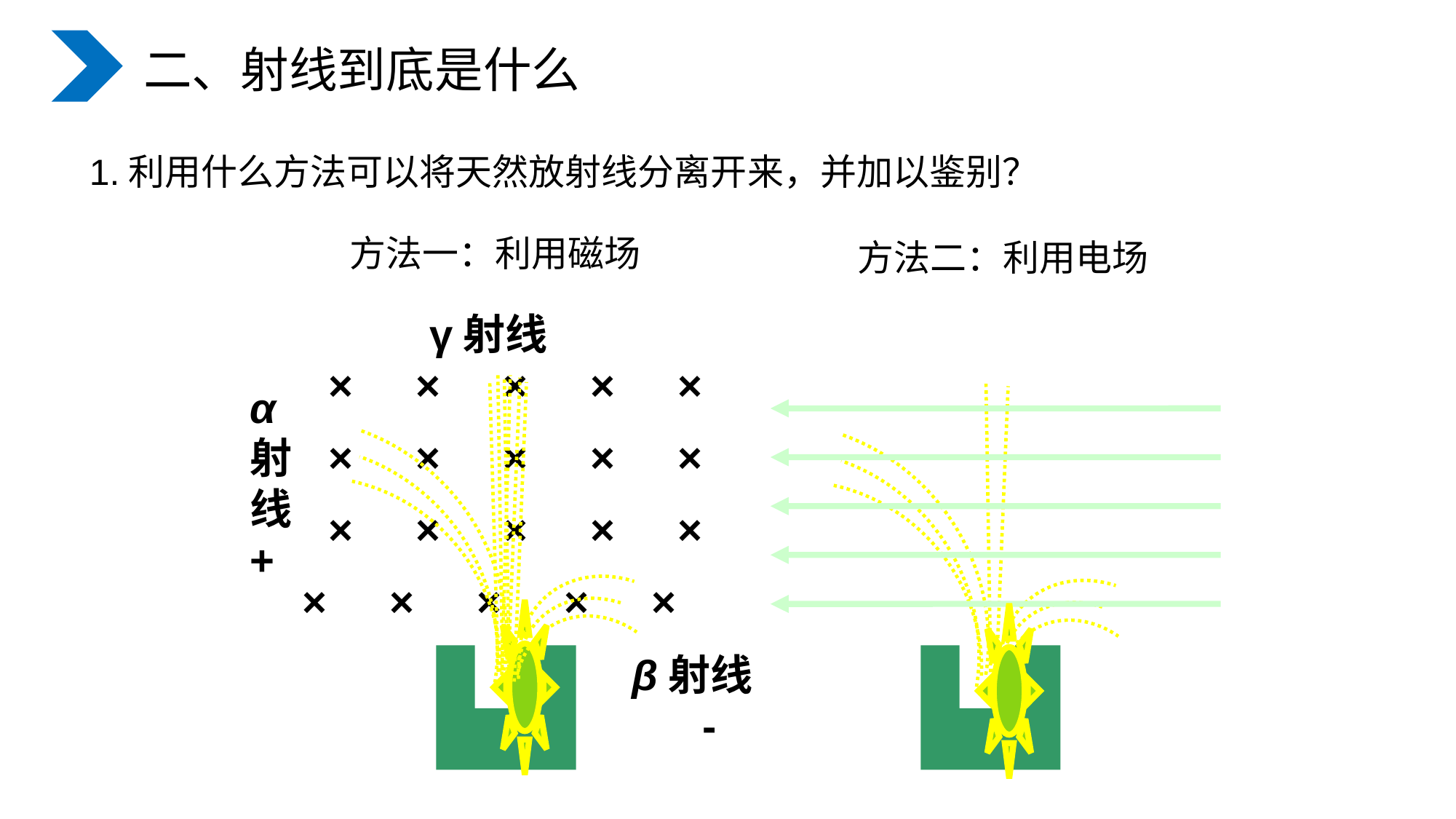

二、射线到底是什么
1.利用什么方法可以将天然放射线分离开来，并加以鉴别？
方法一：利用磁场
方法二：利用电场
γ射线
×　×　×　×　×
×　×　×　×　×
×　×　×　×　×
×　×　×　×　×
α射线+

β射线
      -